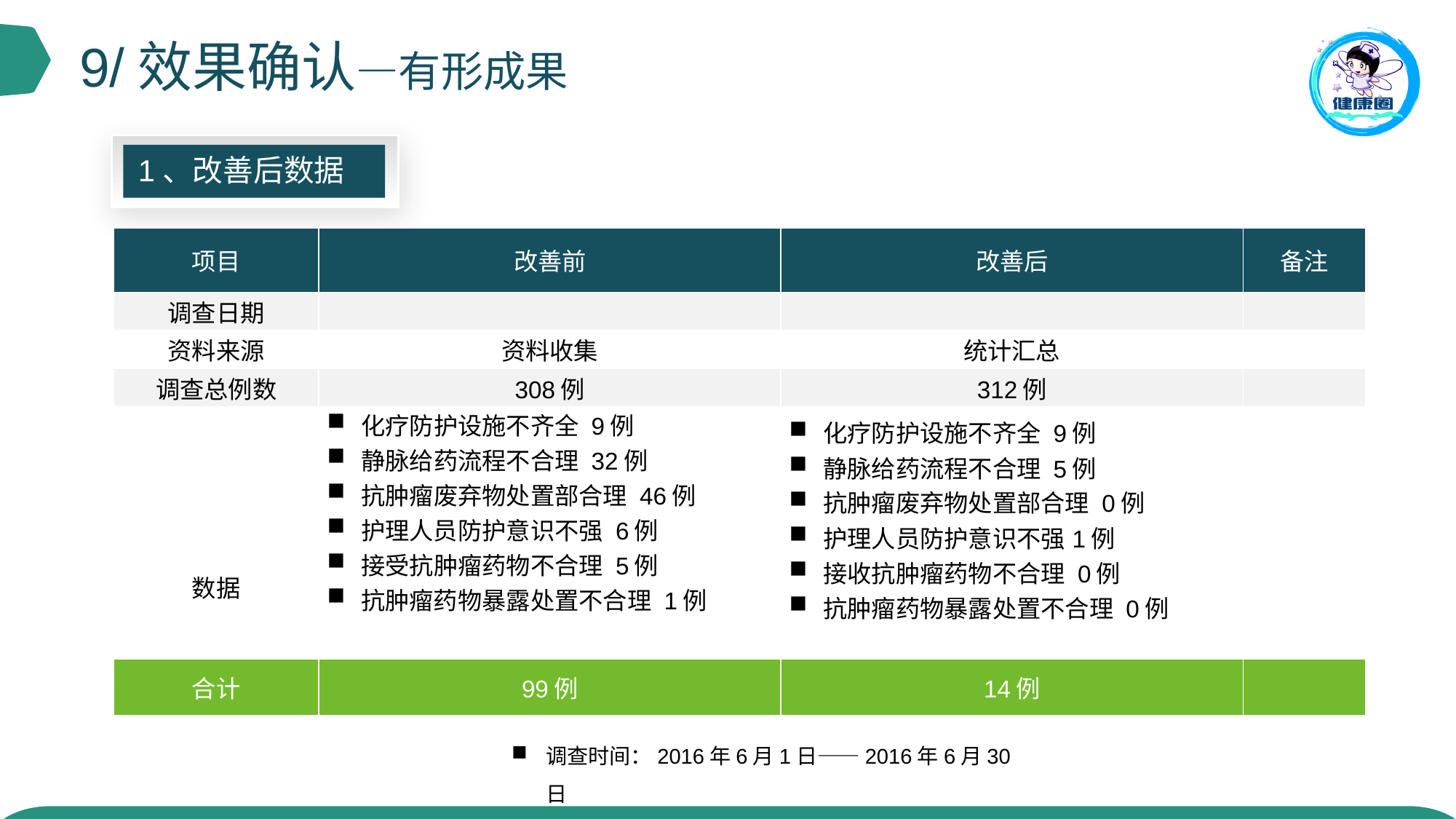

9/效果确认—有形成果

1、改善后数据
| 项目 | 改善前 | 改善后 | 备注 |
| --- | --- | --- | --- |
| 调查日期 |  |  |  |
| 资料来源 | 资料收集 | 统计汇总 |  |
| 调查总例数 | 308例 | 312例 |  |
| 数据 | 化疗防护设施不齐全 9例 静脉给药流程不合理 32例 抗肿瘤废弃物处置部合理 46例 护理人员防护意识不强 6例 接受抗肿瘤药物不合理 5例 抗肿瘤药物暴露处置不合理 1例 | 化疗防护设施不齐全 9例 静脉给药流程不合理 5例 抗肿瘤废弃物处置部合理 0例 护理人员防护意识不强1例 接收抗肿瘤药物不合理 0例 抗肿瘤药物暴露处置不合理 0例 |  |
| 合计 | 99例 | 14例 |  |
调查时间：2016年6月1日——2016年6月30日